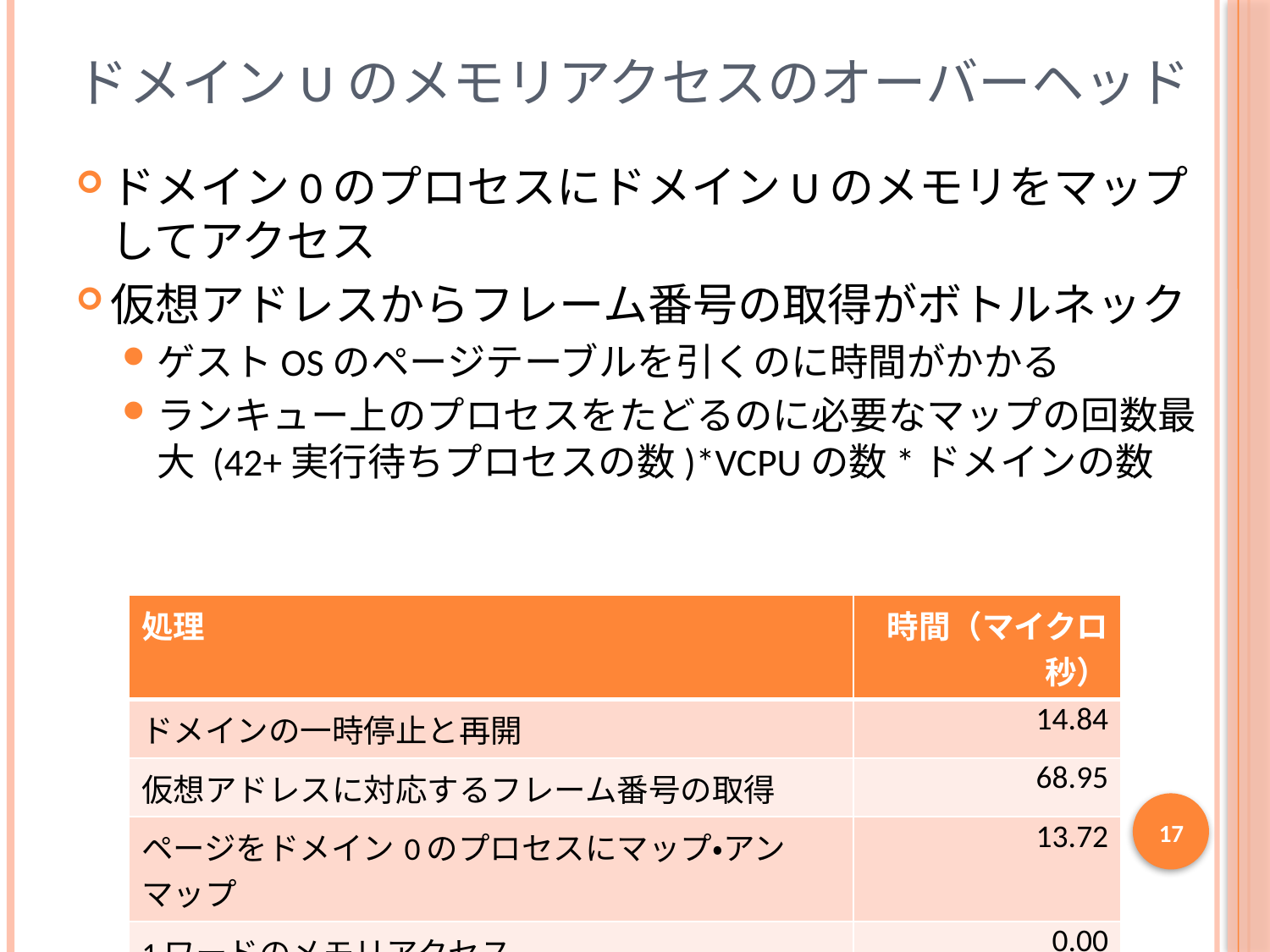

# ドメインUのメモリアクセスのオーバーヘッド
ドメイン0のプロセスにドメインUのメモリをマップしてアクセス
仮想アドレスからフレーム番号の取得がボトルネック
ゲストOSのページテーブルを引くのに時間がかかる
ランキュー上のプロセスをたどるのに必要なマップの回数最大 (42+実行待ちプロセスの数)*VCPUの数*ドメインの数

| 処理 | 時間（マイクロ秒） |
| --- | --- |
| ドメインの一時停止と再開 | 14.84 |
| 仮想アドレスに対応するフレーム番号の取得 | 68.95 |
| ページをドメイン0のプロセスにマップ・アンマップ | 13.72 |
| 1ワードのメモリアクセス | 0.00 |
17